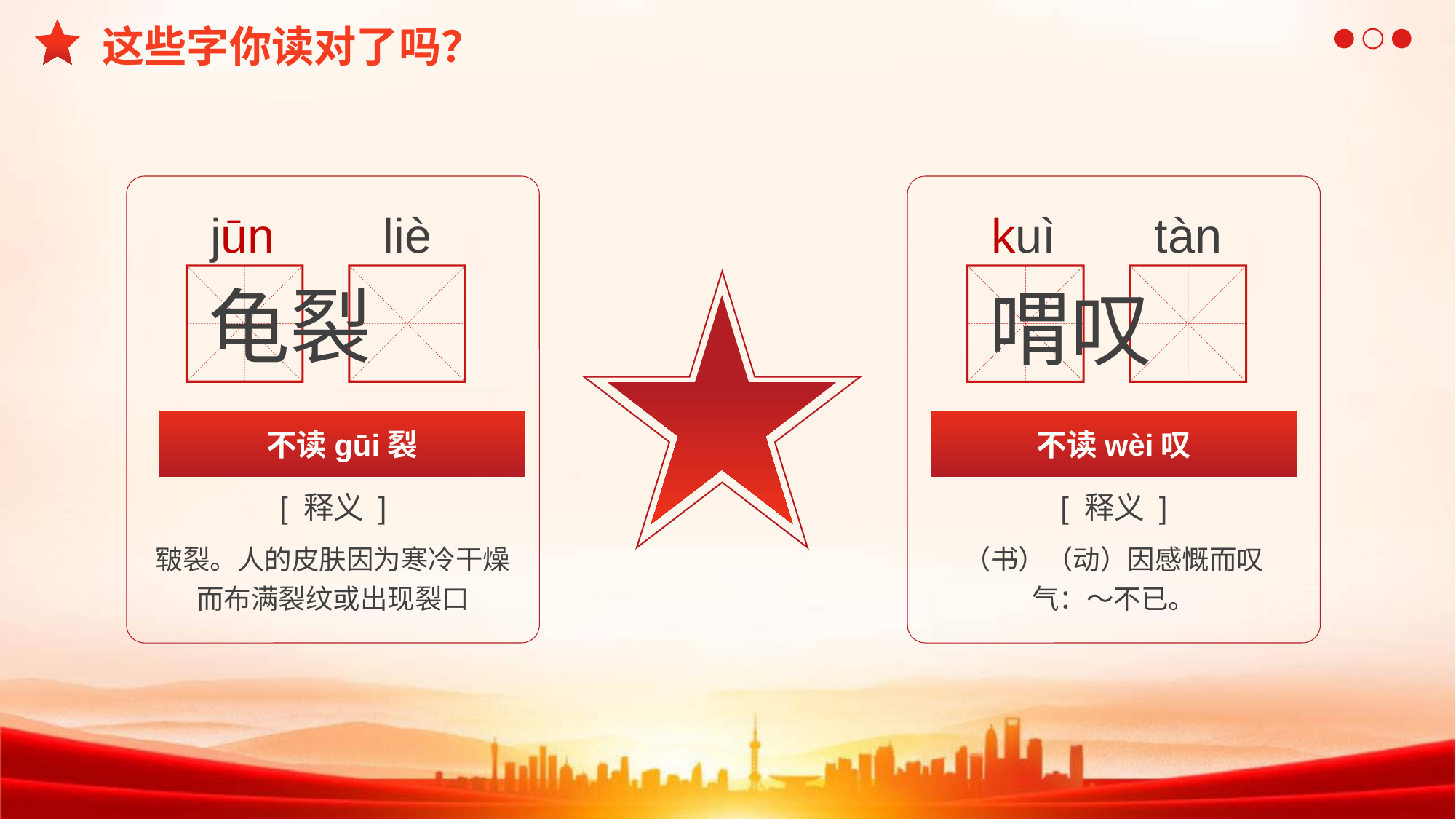

这些字你读对了吗？

kuì
tàn

喟叹
不读wèi叹
[ 释义 ]
（书）（动）因感慨而叹气：～不已。

jūn
liè

龟裂
不读gūi裂
[ 释义 ]
皲裂。人的皮肤因为寒冷干燥而布满裂纹或出现裂口